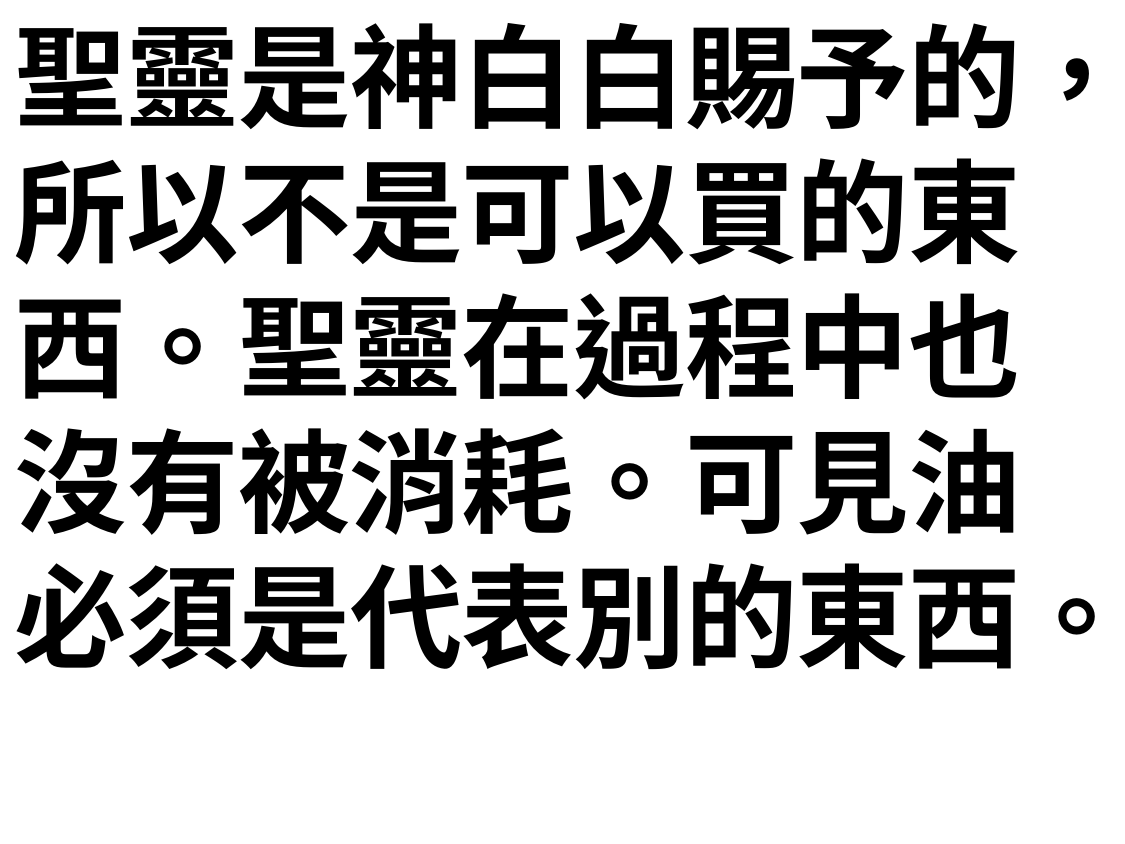

聖靈是神白白賜予的，所以不是可以買的東西。聖靈在過程中也沒有被消耗。可見油必須是代表別的東西。